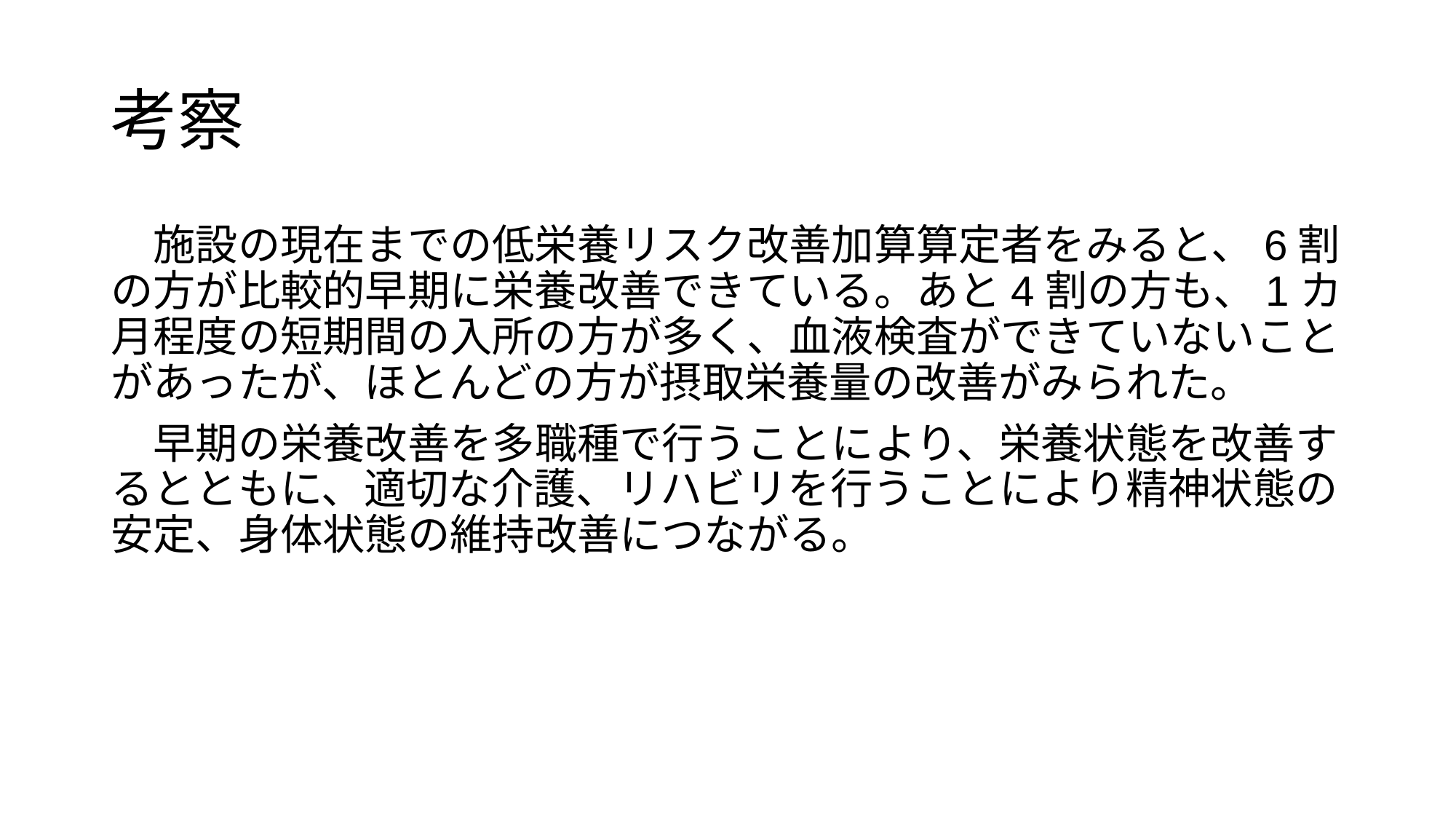

# 考察
　施設の現在までの低栄養リスク改善加算算定者をみると、6割の方が比較的早期に栄養改善できている。あと4割の方も、1カ月程度の短期間の入所の方が多く、血液検査ができていないことがあったが、ほとんどの方が摂取栄養量の改善がみられた。
　早期の栄養改善を多職種で行うことにより、栄養状態を改善するとともに、適切な介護、リハビリを行うことにより精神状態の安定、身体状態の維持改善につながる。